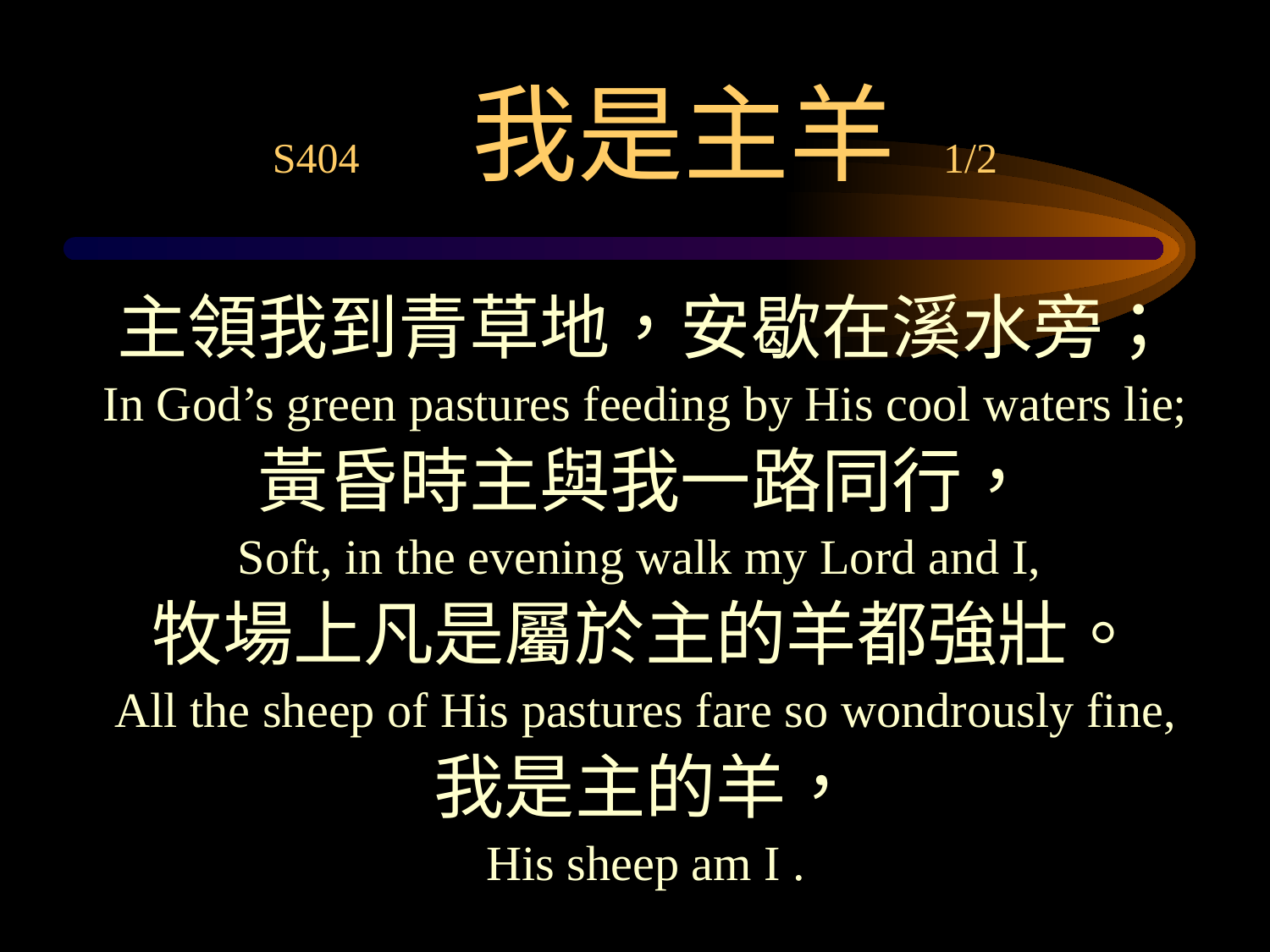

# S404        我是主羊    1/2
主領我到青草地，安歇在溪水旁；
In God’s green pastures feeding by His cool waters lie;
黃昏時主與我一路同行，
Soft, in the evening walk my Lord and I,
牧場上凡是屬於主的羊都強壯。
All the sheep of His pastures fare so wondrously fine,
我是主的羊，
His sheep am I .